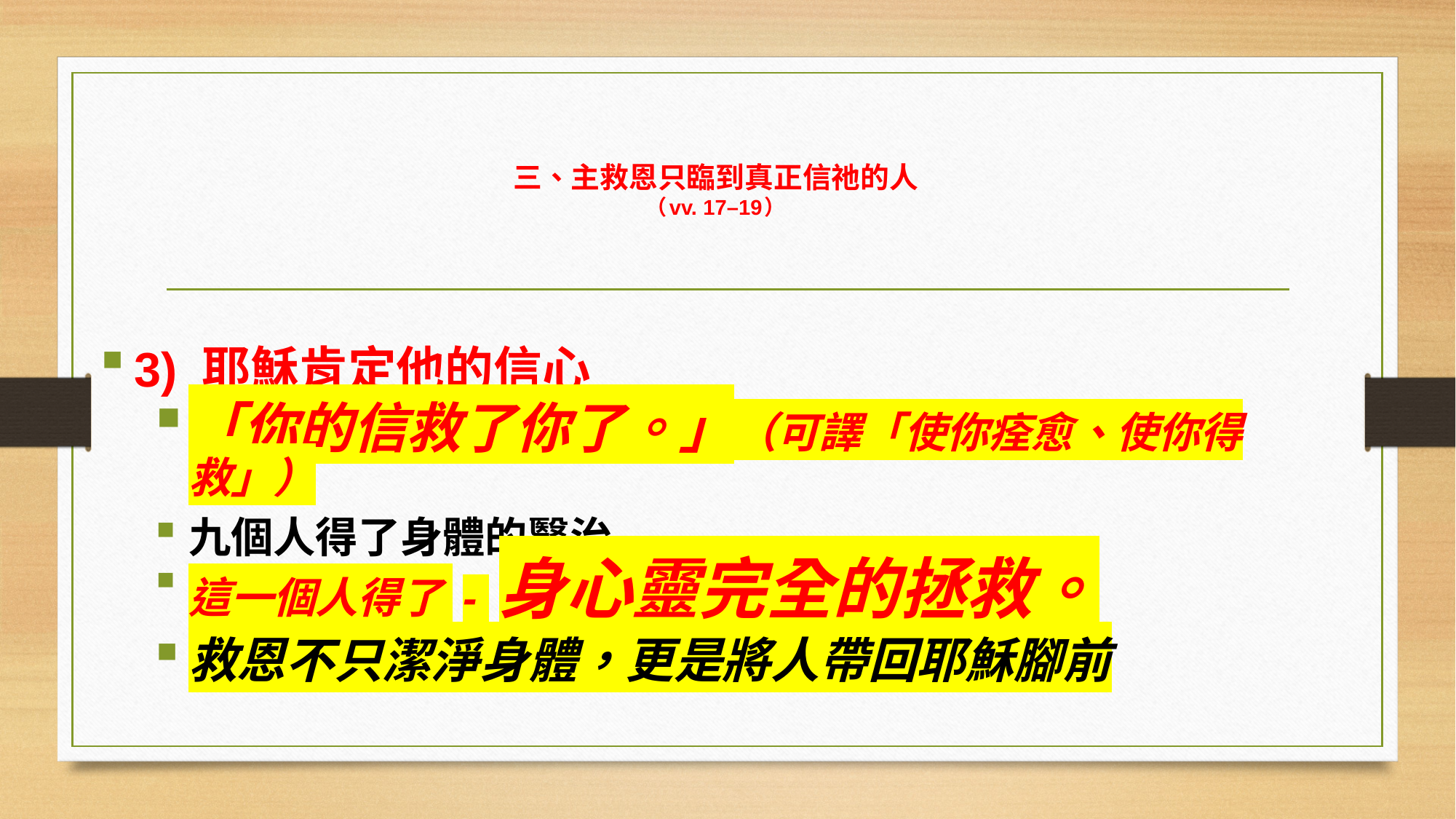

# 三、主救恩只臨到真正信祂的人 （vv. 17–19）
3) 耶穌肯定他的信心
「你的信救了你了。」（可譯「使你痊愈、使你得救」）
九個人得了身體的醫治
這一個人得了 - 身心靈完全的拯救。
救恩不只潔淨身體，更是將人帶回耶穌腳前